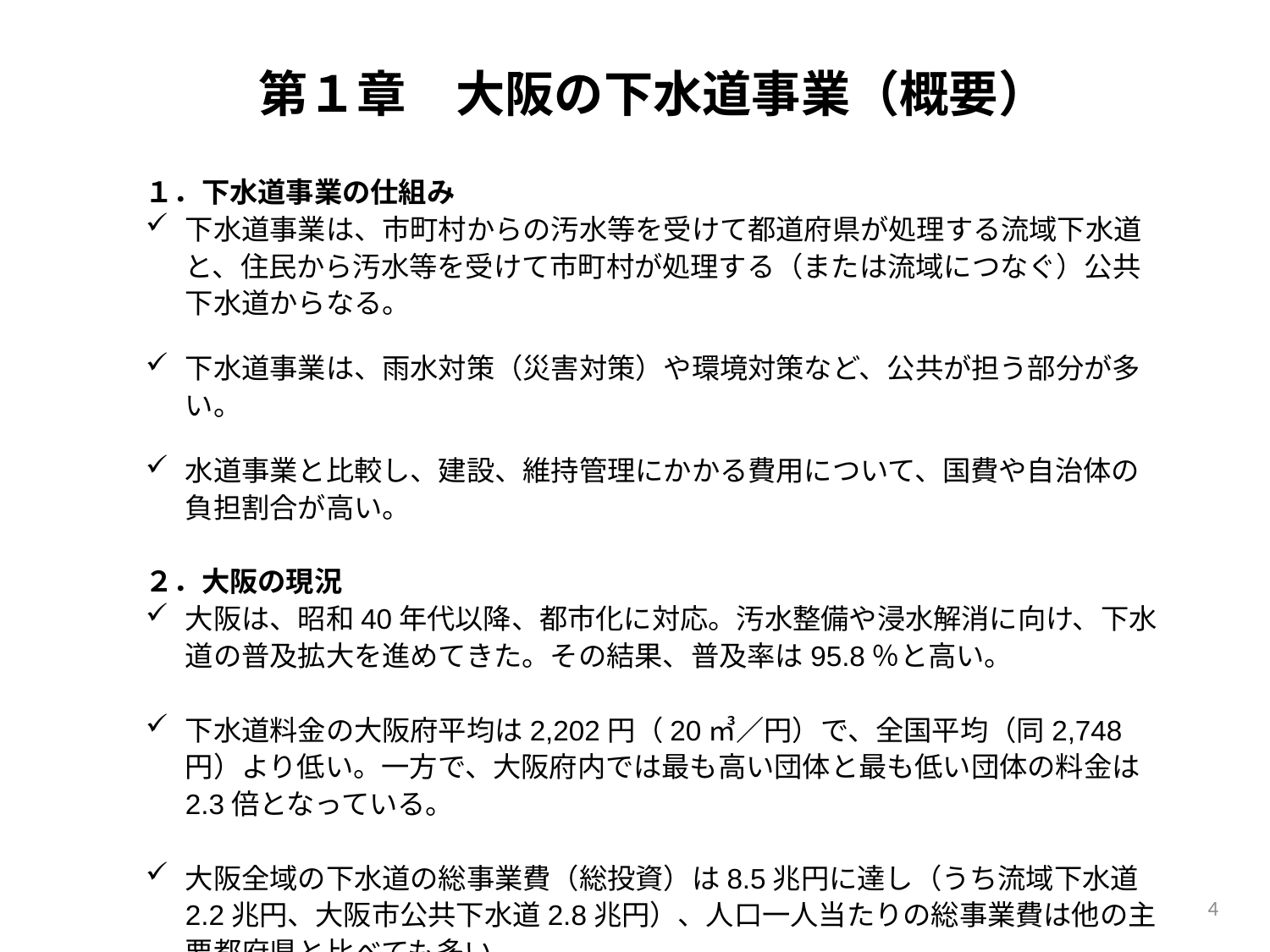

第１章　大阪の下水道事業（概要）
１．下水道事業の仕組み
下水道事業は、市町村からの汚水等を受けて都道府県が処理する流域下水道と、住民から汚水等を受けて市町村が処理する（または流域につなぐ）公共下水道からなる。

下水道事業は、雨水対策（災害対策）や環境対策など、公共が担う部分が多い。

水道事業と比較し、建設、維持管理にかかる費用について、国費や自治体の負担割合が高い。

２．大阪の現況
大阪は、昭和40年代以降、都市化に対応。汚水整備や浸水解消に向け、下水道の普及拡大を進めてきた。その結果、普及率は95.8％と高い。

下水道料金の大阪府平均は2,202円（20㎥／円）で、全国平均（同2,748円）より低い。一方で、大阪府内では最も高い団体と最も低い団体の料金は2.3倍となっている。

大阪全域の下水道の総事業費（総投資）は8.5兆円に達し（うち流域下水道2.2兆円、大阪市公共下水道2.8兆円）、人口一人当たりの総事業費は他の主要都府県と比べても多い。
4